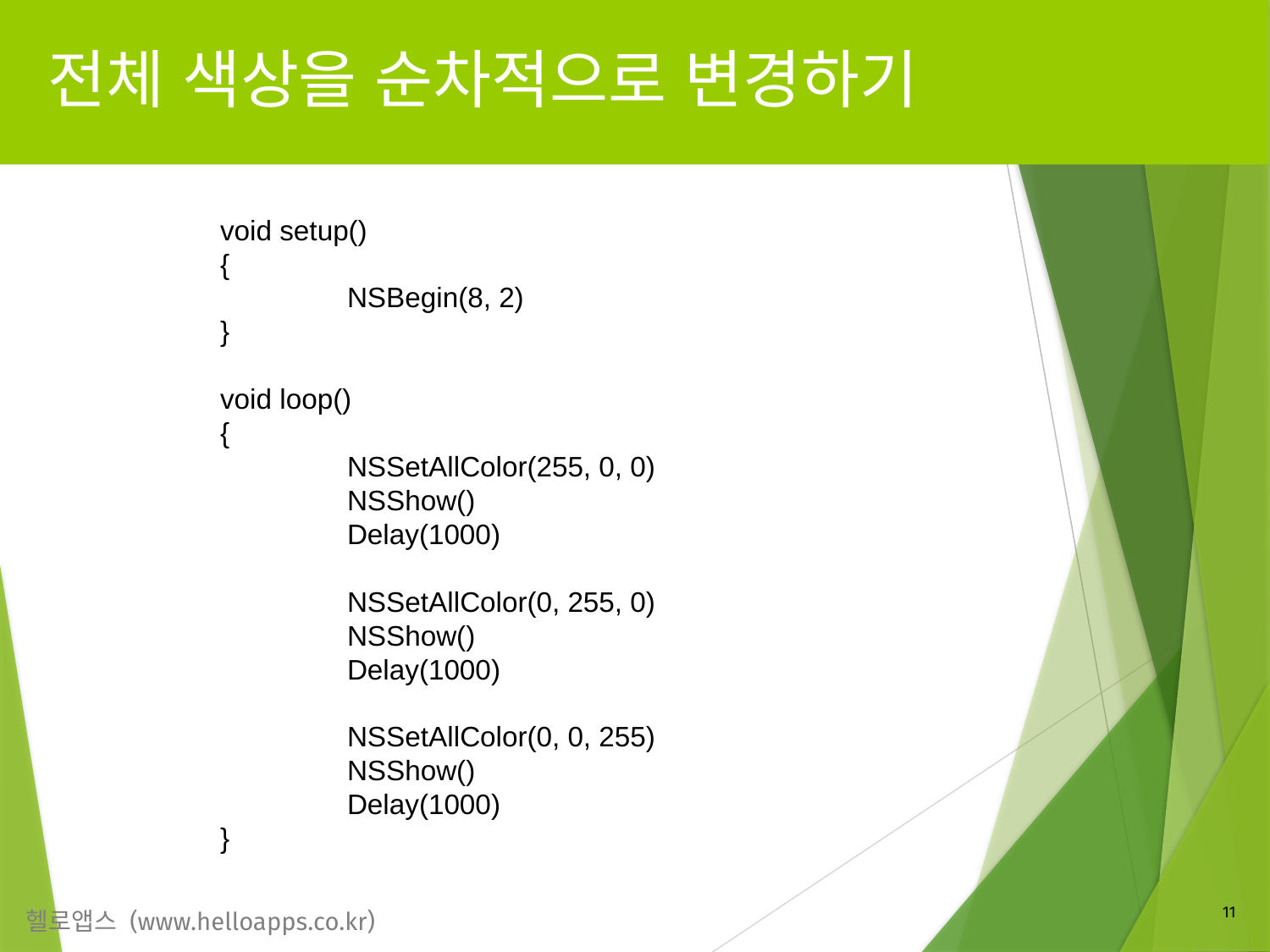

# 전체 색상을 순차적으로 변경하기
        void setup()
        {
	        NSBegin(8, 2)
        }

        void loop()
        {
	        NSSetAllColor(255, 0, 0)
	        NSShow()
	        Delay(1000)

	        NSSetAllColor(0, 255, 0)
	        NSShow()
	        Delay(1000)

	        NSSetAllColor(0, 0, 255)
	        NSShow()
	        Delay(1000)
        }
11